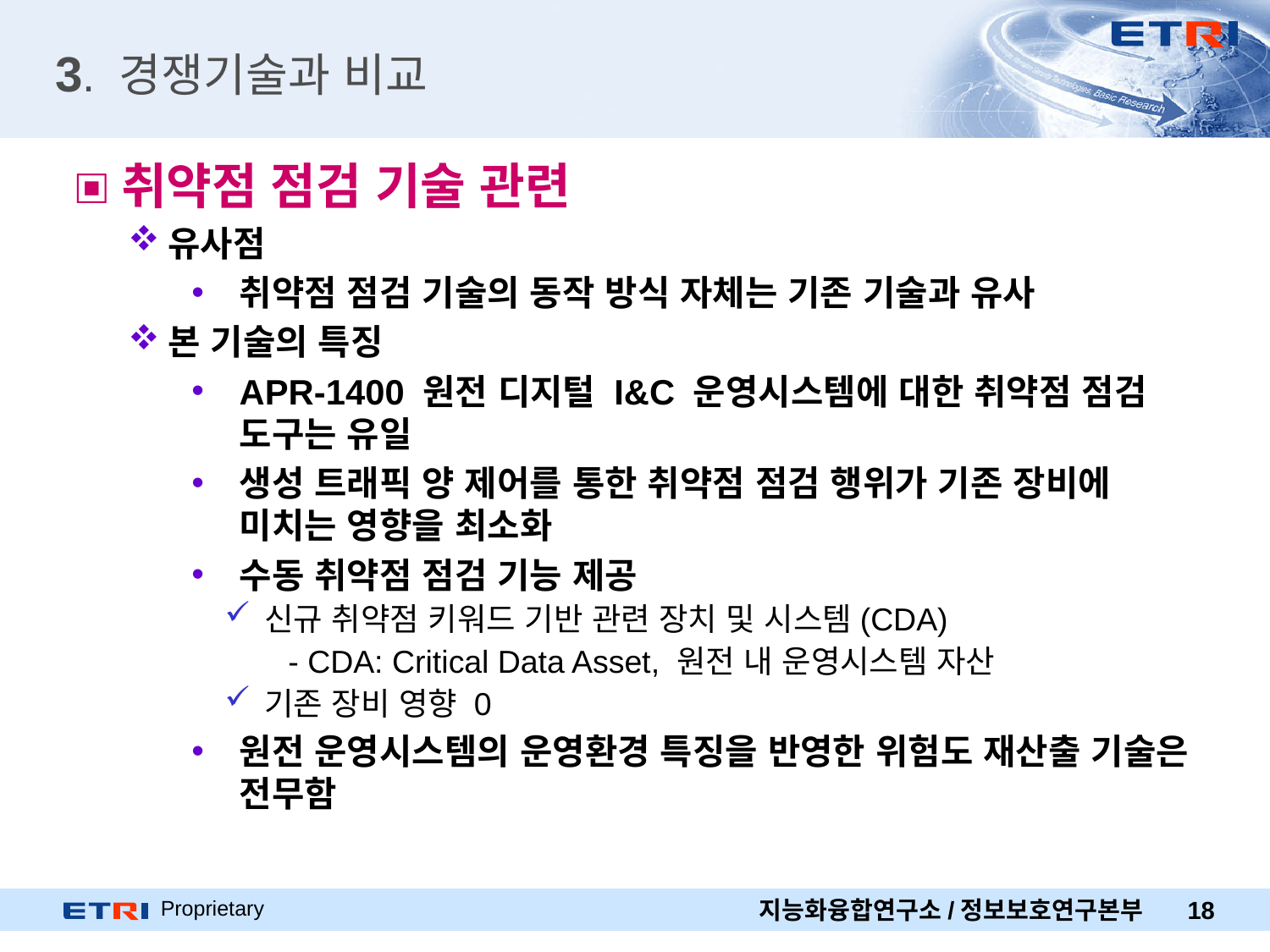

# 3. 경쟁기술과 비교
취약점 점검 기술 관련
유사점
취약점 점검 기술의 동작 방식 자체는 기존 기술과 유사
본 기술의 특징
APR-1400 원전 디지털 I&C 운영시스템에 대한 취약점 점검 도구는 유일
생성 트래픽 양 제어를 통한 취약점 점검 행위가 기존 장비에 미치는 영향을 최소화
수동 취약점 점검 기능 제공
신규 취약점 키워드 기반 관련 장치 및 시스템(CDA)
- CDA: Critical Data Asset, 원전 내 운영시스템 자산
기존 장비 영향 0
원전 운영시스템의 운영환경 특징을 반영한 위험도 재산출 기술은 전무함
지능화융합연구소/정보보호연구본부
18